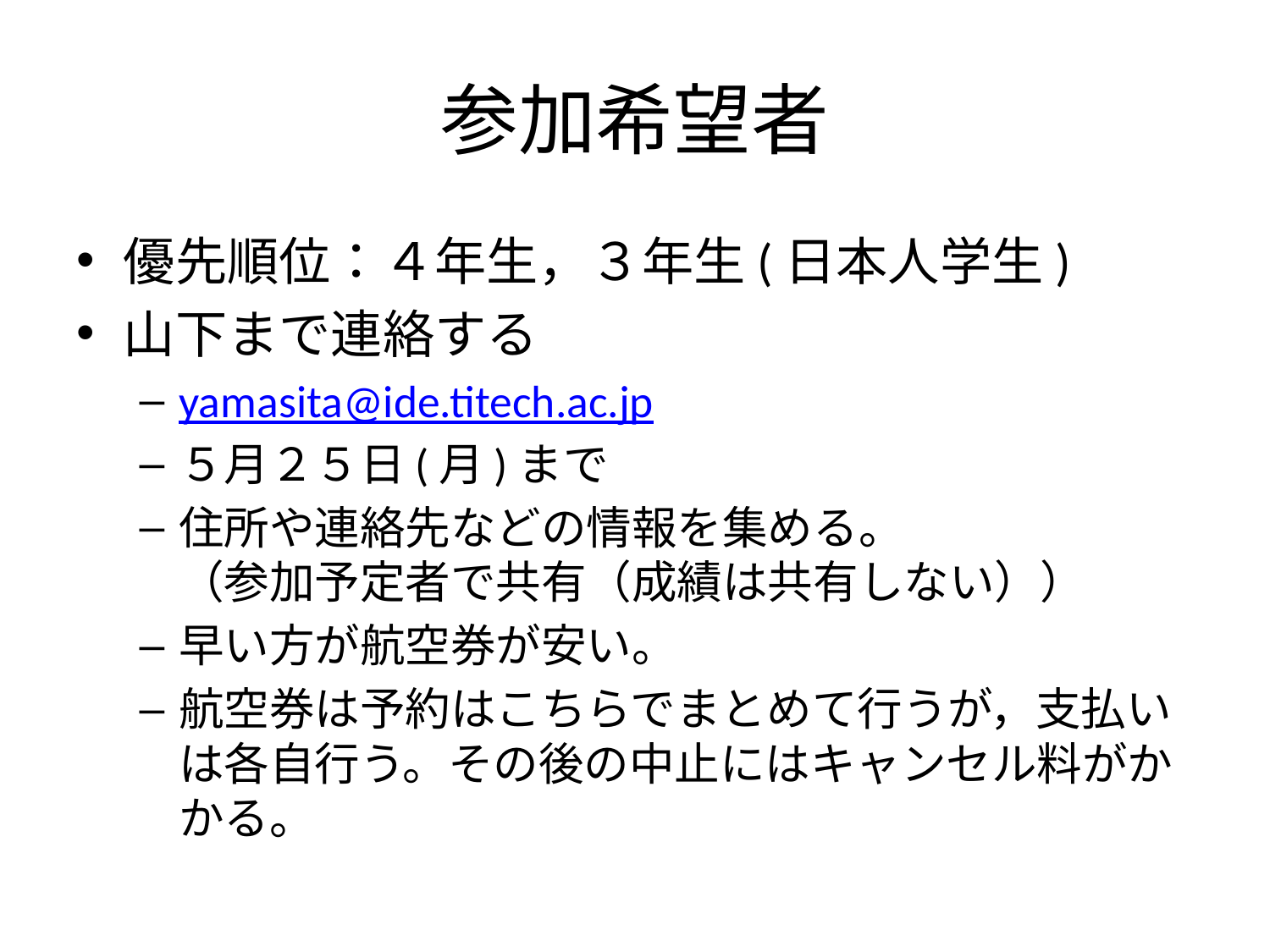

# 参加希望者
優先順位：４年生，３年生(日本人学生)
山下まで連絡する
yamasita@ide.titech.ac.jp
５月２５日(月)まで
住所や連絡先などの情報を集める。
（参加予定者で共有（成績は共有しない））
早い方が航空券が安い。
航空券は予約はこちらでまとめて行うが，支払いは各自行う。その後の中止にはキャンセル料がかかる。